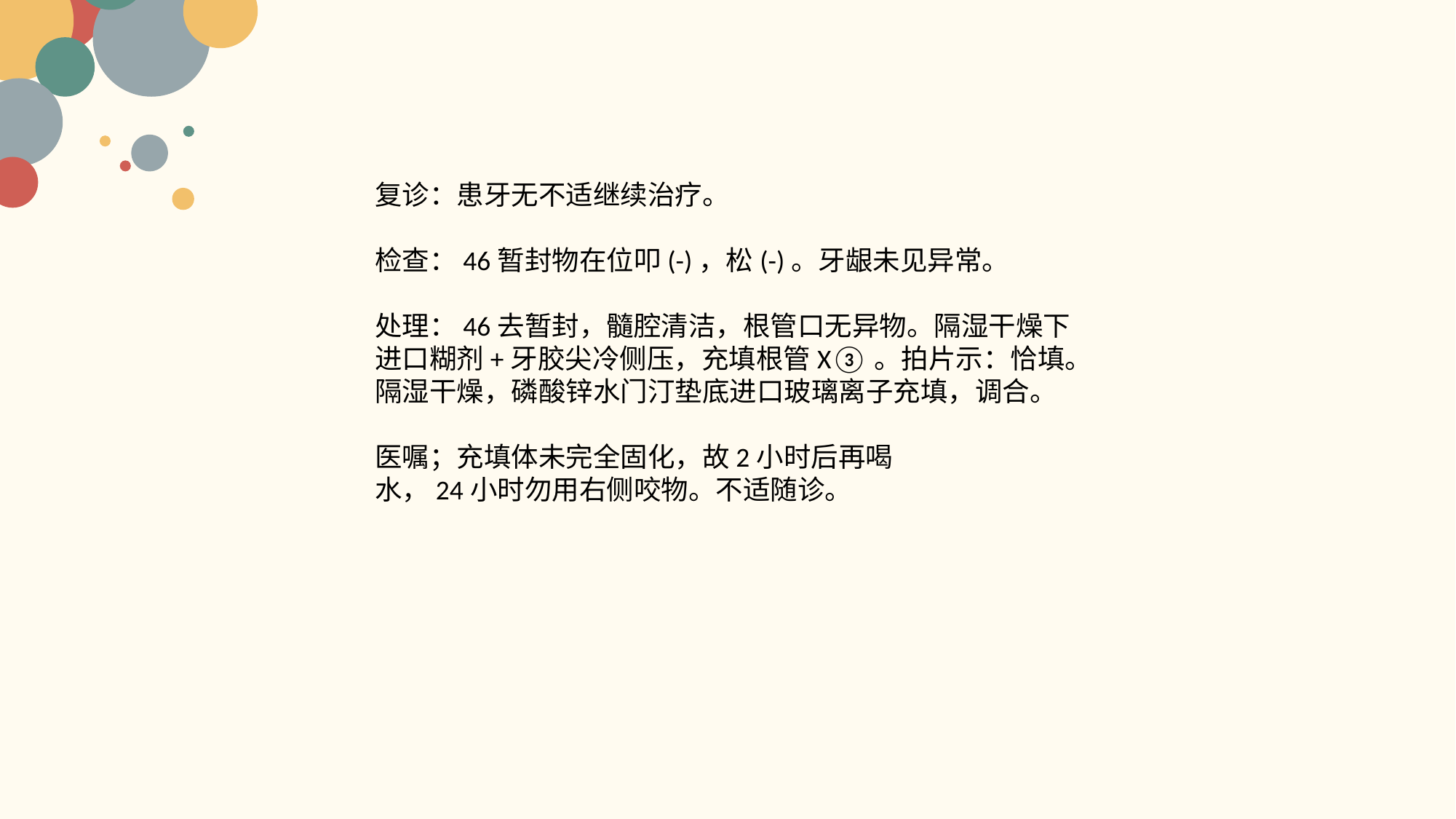

复诊：患牙无不适继续治疗。

检查：46暂封物在位叩(-)，松(-)。牙龈未见异常。

处理：46去暂封，髓腔清洁，根管口无异物。隔湿干燥下进口糊剂+牙胶尖冷侧压，充填根管X③。拍片示：恰填。隔湿干燥，磷酸锌水门汀垫底进口玻璃离子充填，调合。

医嘱；充填体未完全固化，故2小时后再喝
水，24小时勿用右侧咬物。不适随诊。